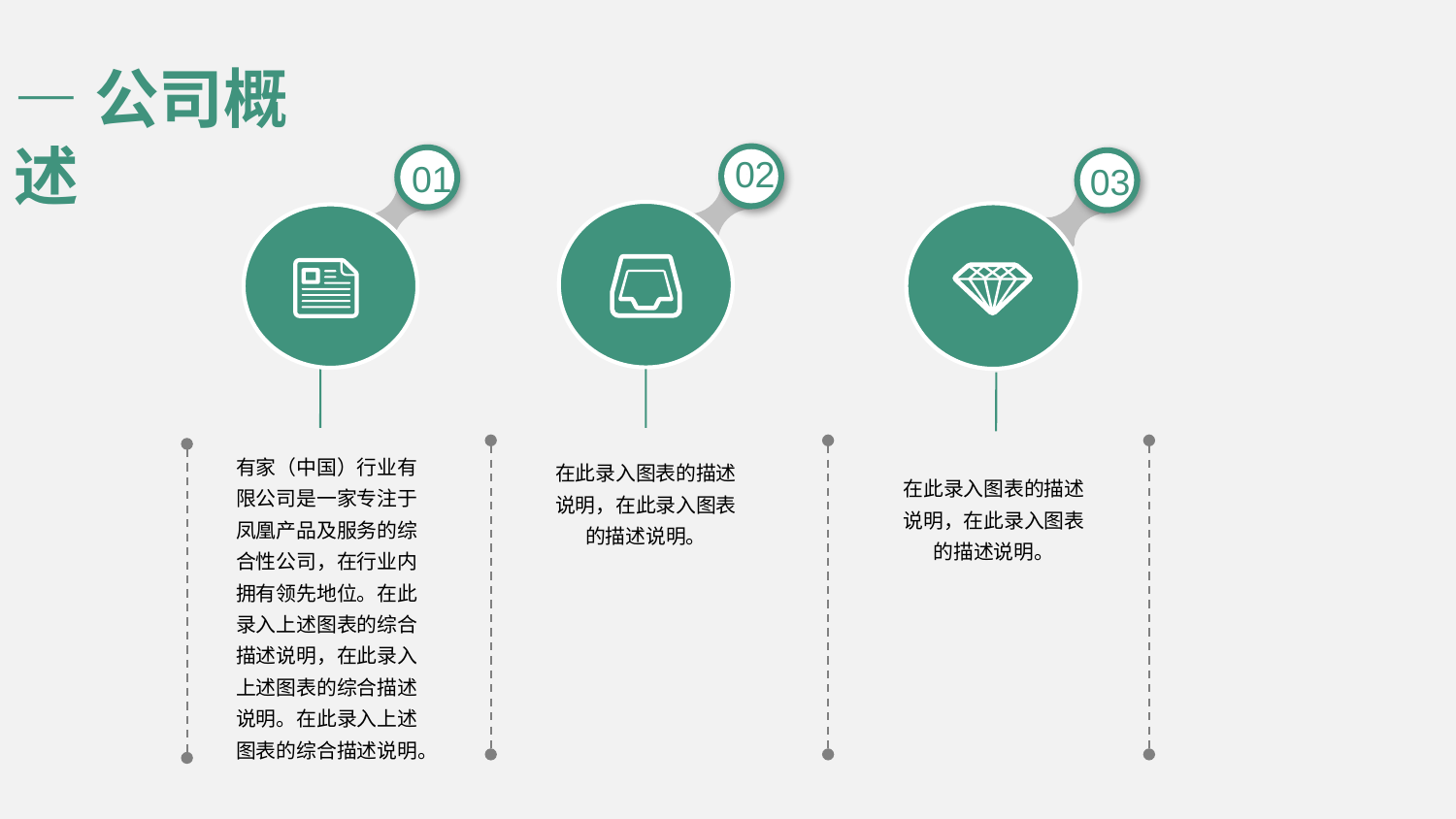

—公司概述

02

01
03

有家（中国）行业有限公司是一家专注于凤凰产品及服务的综合性公司，在行业内拥有领先地位。在此录入上述图表的综合描述说明，在此录入上述图表的综合描述说明。在此录入上述图表的综合描述说明。

在此录入图表的描述说明，在此录入图表的描述说明。

在此录入图表的描述说明，在此录入图表的描述说明。